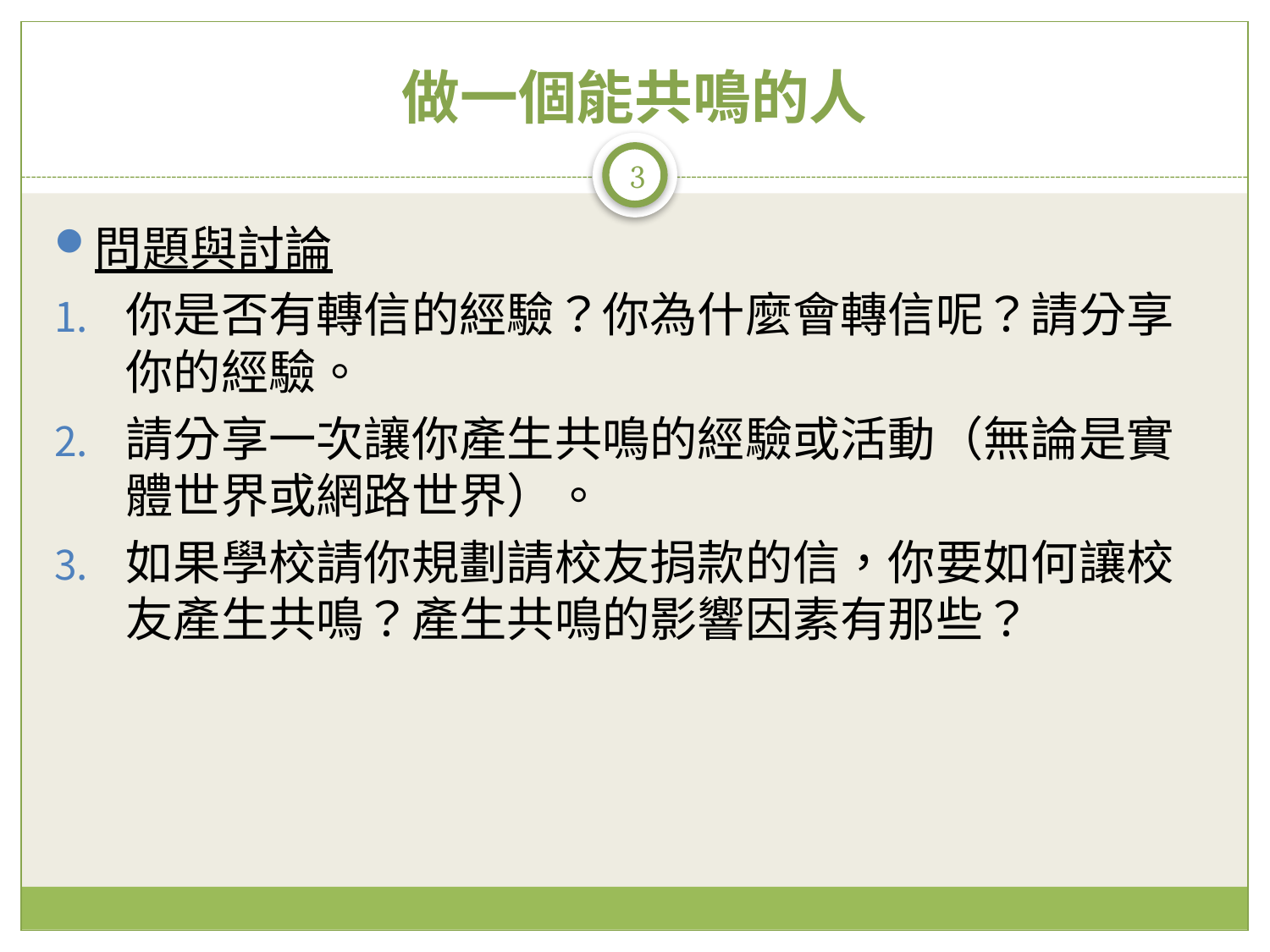

# 做一個能共鳴的人
3
問題與討論
你是否有轉信的經驗？你為什麼會轉信呢？請分享你的經驗。
請分享一次讓你產生共鳴的經驗或活動（無論是實體世界或網路世界）。
如果學校請你規劃請校友捐款的信，你要如何讓校友產生共鳴？產生共鳴的影響因素有那些？